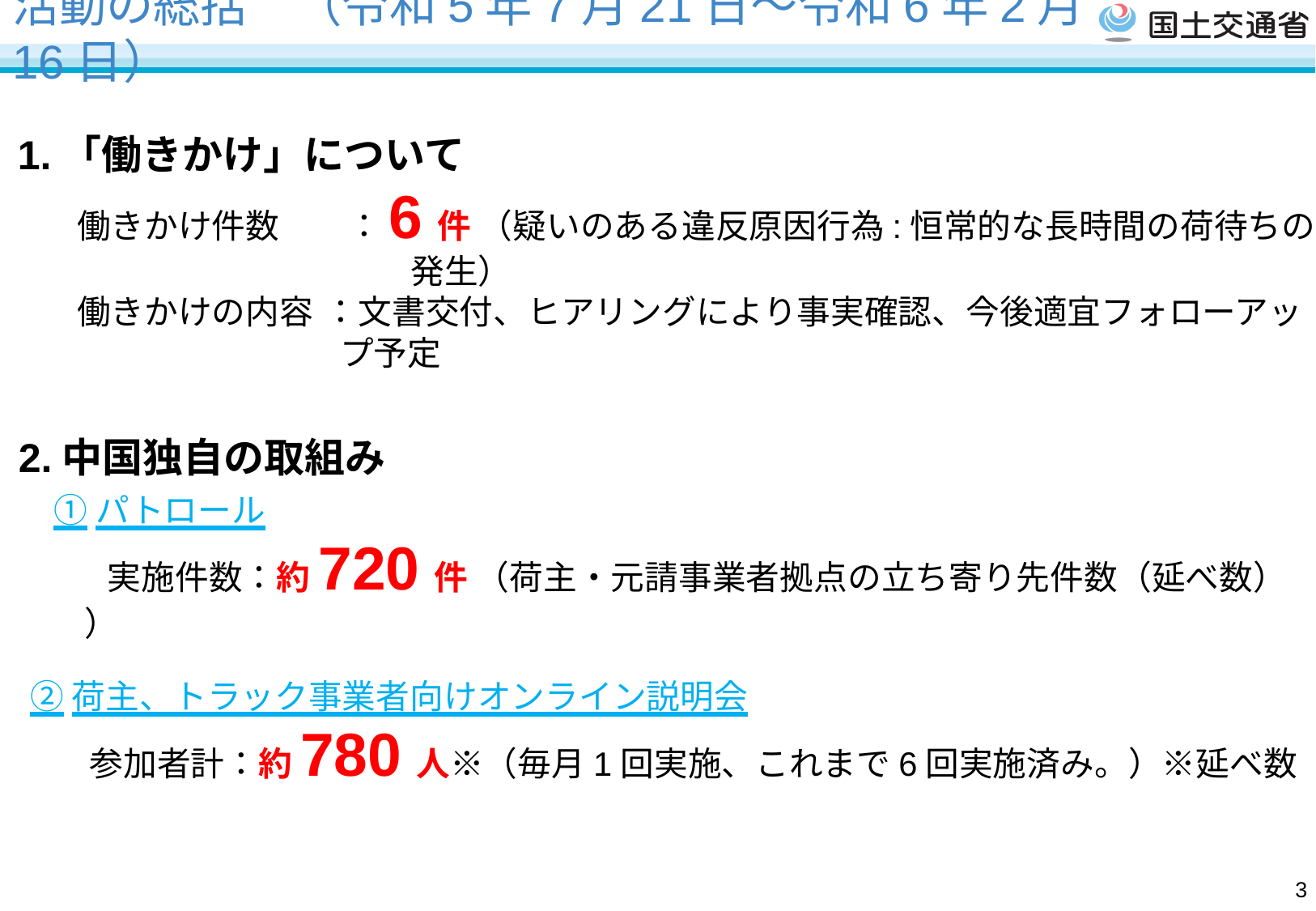

# 活動の総括　（令和5年7月21日～令和6年2月16日）
1.「働きかけ」について
働きかけ件数　　：6件 （疑いのある違反原因行為:恒常的な長時間の荷待ちの発生）
働きかけの内容　 ：文書交付、ヒアリングにより事実確認、今後適宜フォローアップ予定
　　　　　　　　　　　　　北信8件、関東61件、中部20件、

2.中国独自の取組み

①パトロール
　　実施件数：約720件 （荷主・元請事業者拠点の立ち寄り先件数（延べ数） ）

②荷主、トラック事業者向けオンライン説明会

参加者計：約780人※（毎月1回実施、これまで6回実施済み。）※延べ数

3